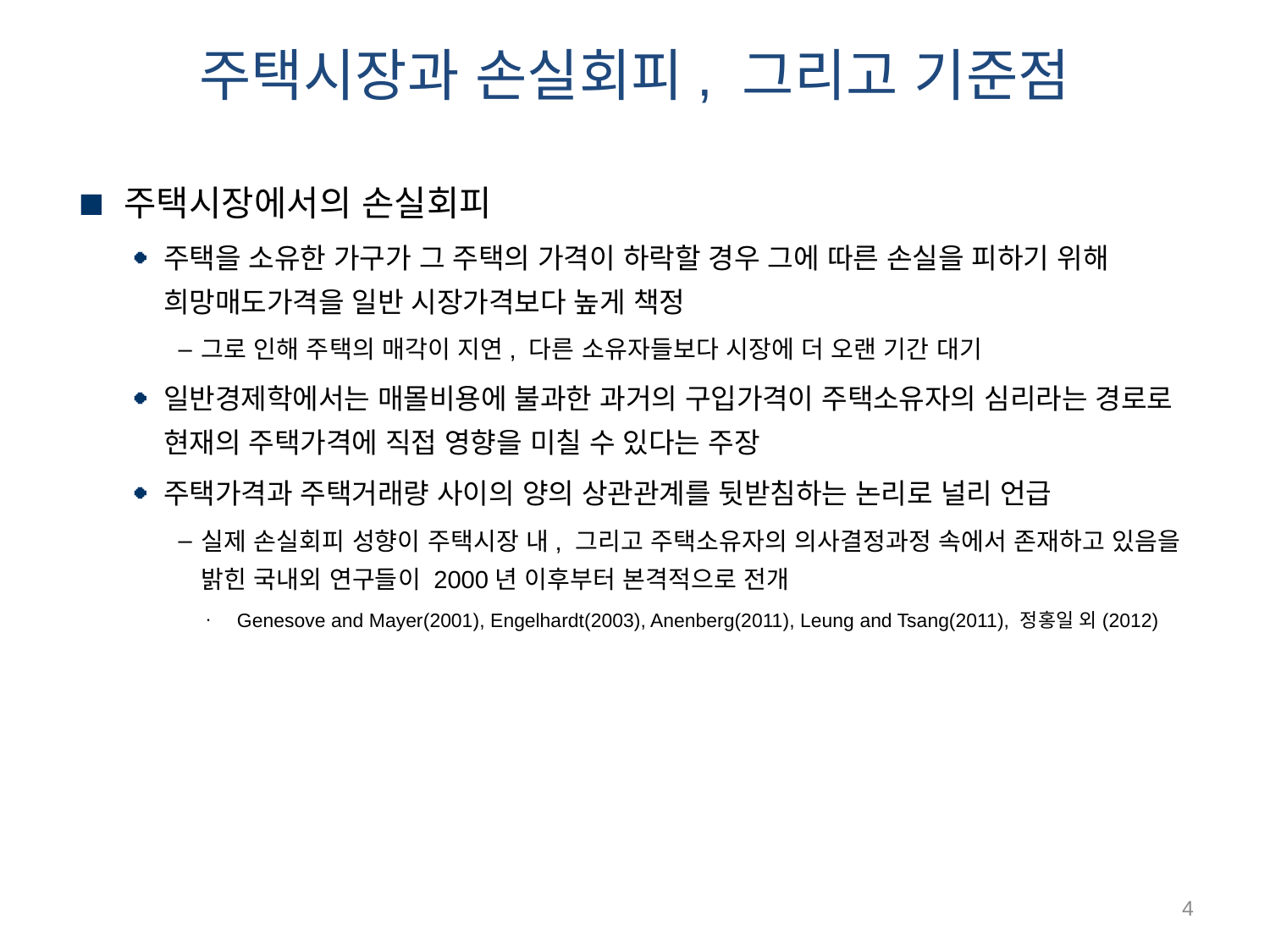

# 주택시장과 손실회피, 그리고 기준점
주택시장에서의 손실회피
주택을 소유한 가구가 그 주택의 가격이 하락할 경우 그에 따른 손실을 피하기 위해 희망매도가격을 일반 시장가격보다 높게 책정
그로 인해 주택의 매각이 지연, 다른 소유자들보다 시장에 더 오랜 기간 대기
일반경제학에서는 매몰비용에 불과한 과거의 구입가격이 주택소유자의 심리라는 경로로
현재의 주택가격에 직접 영향을 미칠 수 있다는 주장
주택가격과 주택거래량 사이의 양의 상관관계를 뒷받침하는 논리로 널리 언급
실제 손실회피 성향이 주택시장 내, 그리고 주택소유자의 의사결정과정 속에서 존재하고 있음을 밝힌 국내외 연구들이 2000년 이후부터 본격적으로 전개
Genesove and Mayer(2001), Engelhardt(2003), Anenberg(2011), Leung and Tsang(2011), 정홍일 외(2012)
4